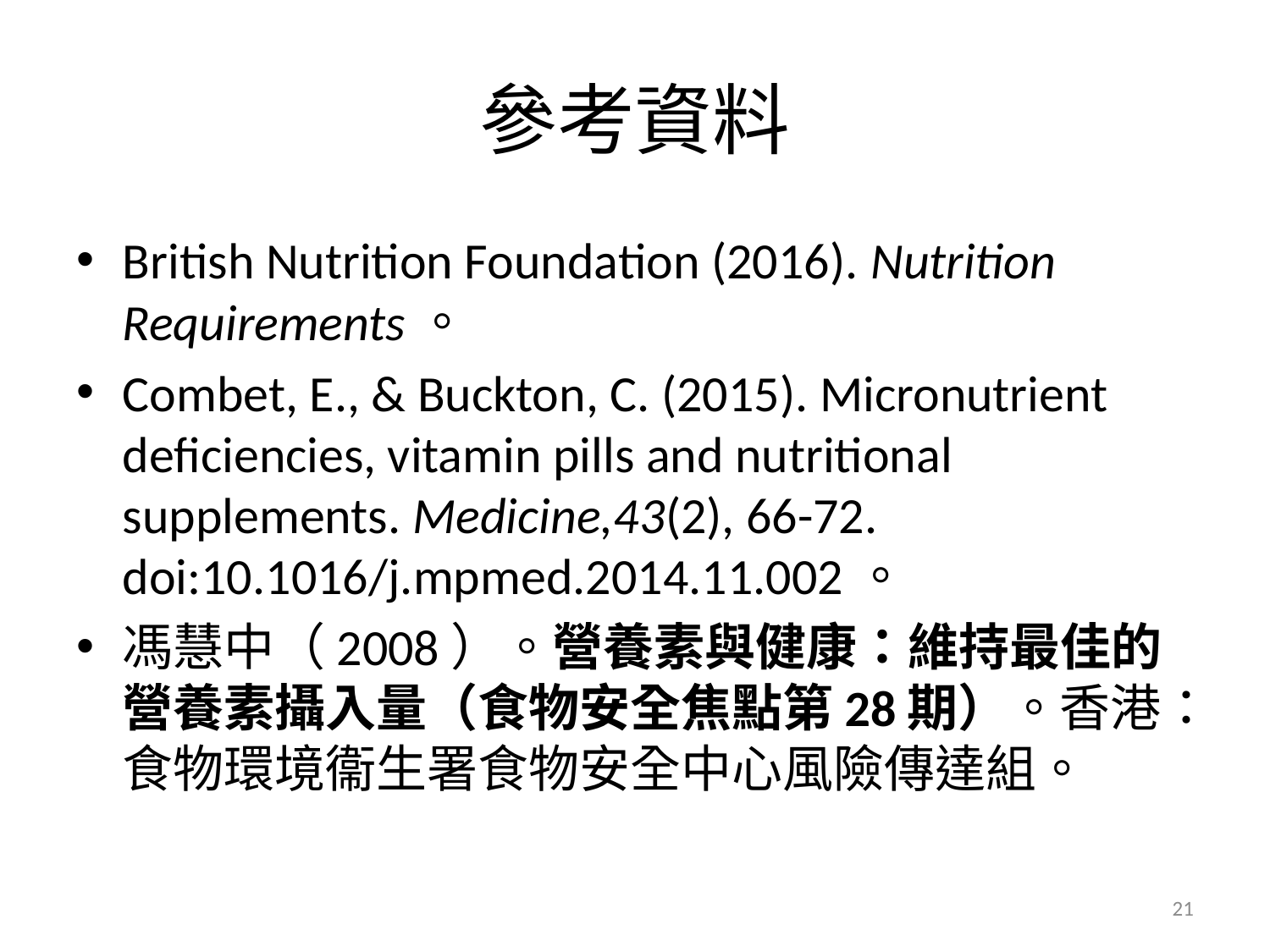

# 參考資料
British Nutrition Foundation (2016). Nutrition Requirements。
Combet, E., & Buckton, C. (2015). Micronutrient deficiencies, vitamin pills and nutritional supplements. Medicine,43(2), 66-72. doi:10.1016/j.mpmed.2014.11.002。
馮慧中（2008）。營養素與健康：維持最佳的營養素攝入量（食物安全焦點第28期）。香港：食物環境衞生署食物安全中心風險傳達組。
21